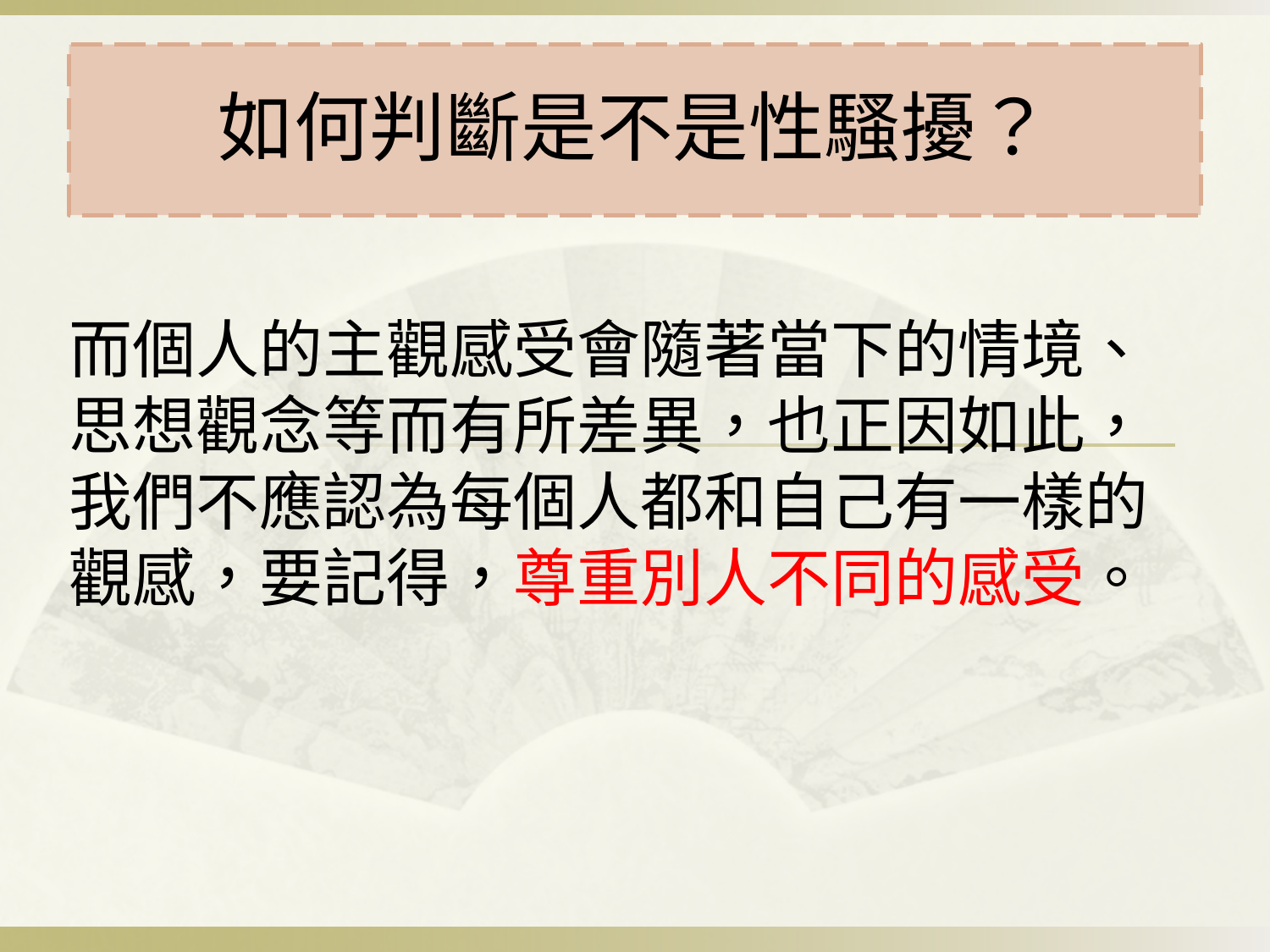

# 如何判斷是不是性騷擾？

而個人的主觀感受會隨著當下的情境、思想觀念等而有所差異，也正因如此，我們不應認為每個人都和自己有一樣的觀感，要記得，尊重別人不同的感受。